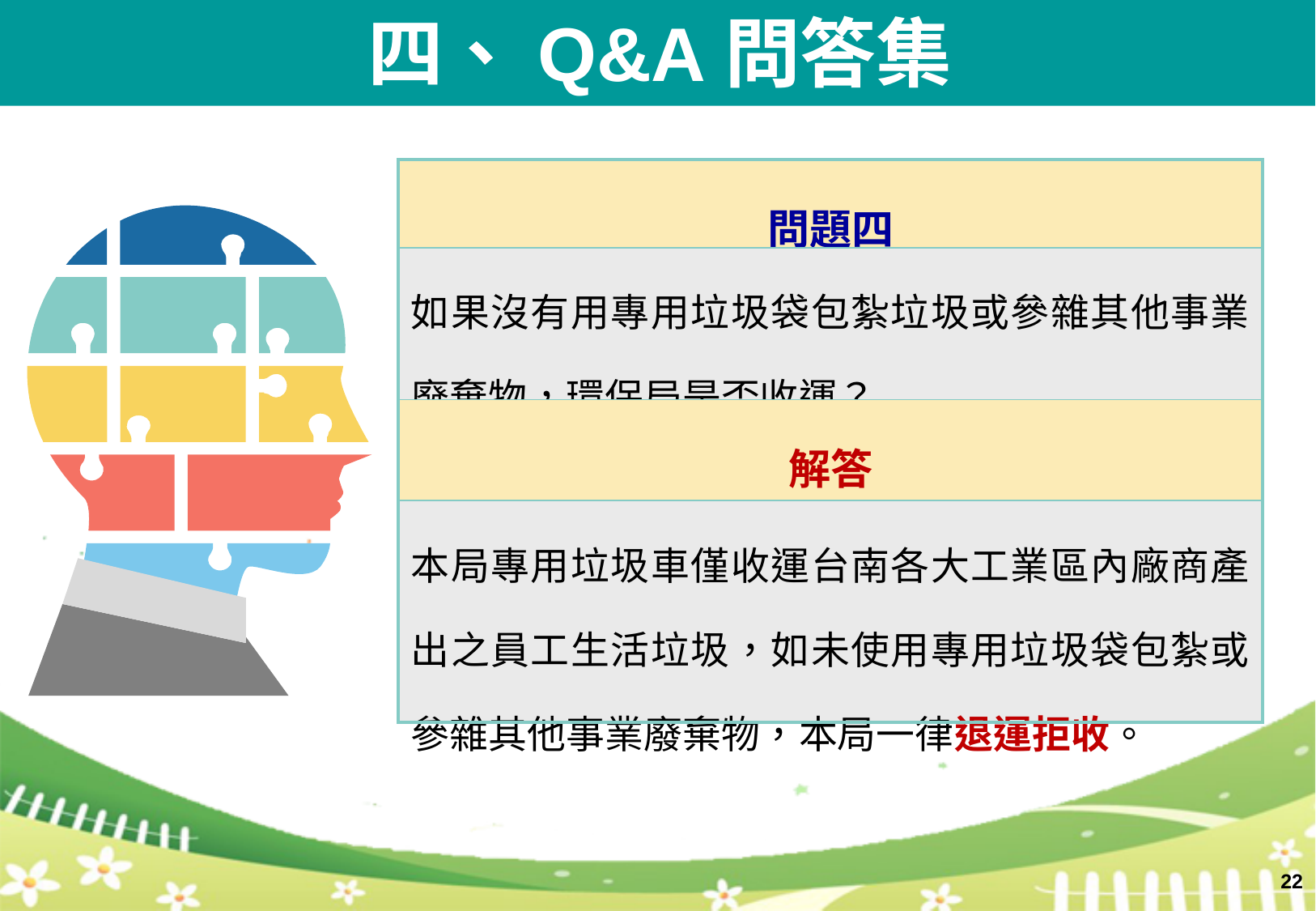

四、Q&A問答集
| 問題四 |
| --- |
| 如果沒有用專用垃圾袋包紮垃圾或參雜其他事業廢棄物，環保局是否收運？ |
| 解答 |
| 本局專用垃圾車僅收運台南各大工業區內廠商產出之員工生活垃圾，如未使用專用垃圾袋包紮或參雜其他事業廢棄物，本局一律退運拒收。 |